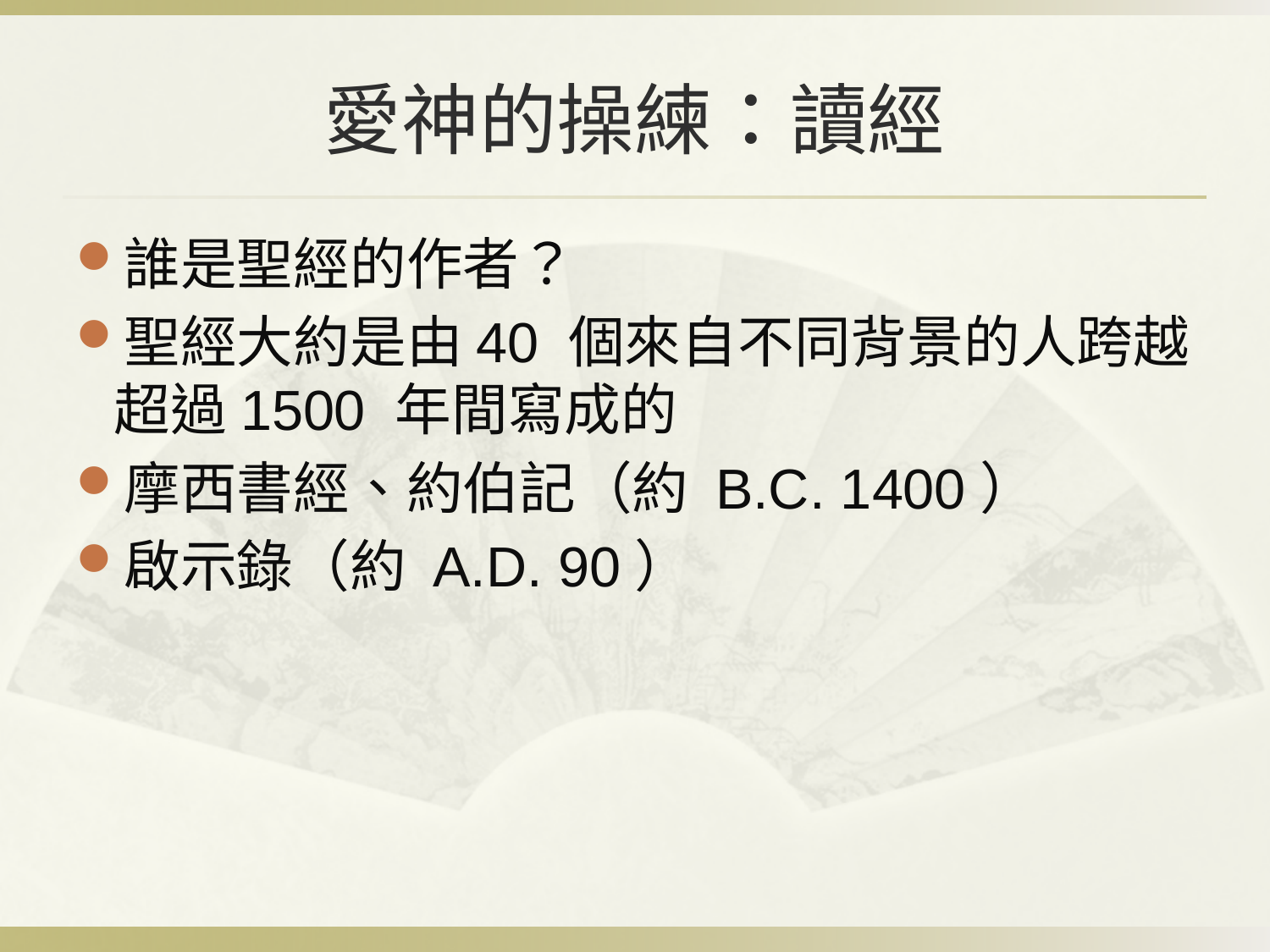

# 愛神的操練：讀經
誰是聖經的作者？
聖經大約是由40 個來自不同背景的人跨越超過1500 年間寫成的
摩西書經、約伯記（約 B.C. 1400）
啟示錄（約 A.D. 90）